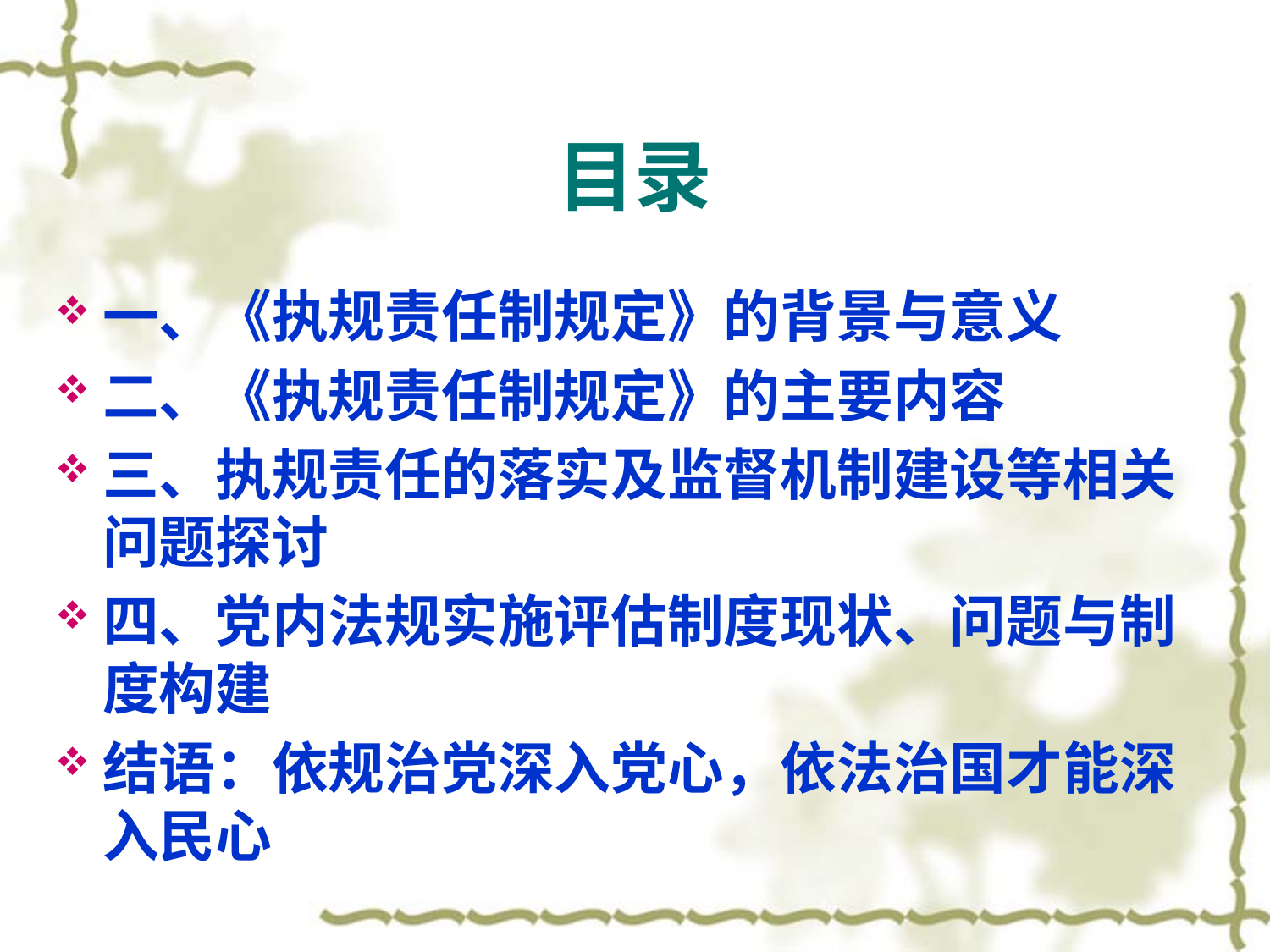

# 目录
一、《执规责任制规定》的背景与意义
二、《执规责任制规定》的主要内容
三、执规责任的落实及监督机制建设等相关问题探讨
四、党内法规实施评估制度现状、问题与制度构建
结语：依规治党深入党心，依法治国才能深入民心